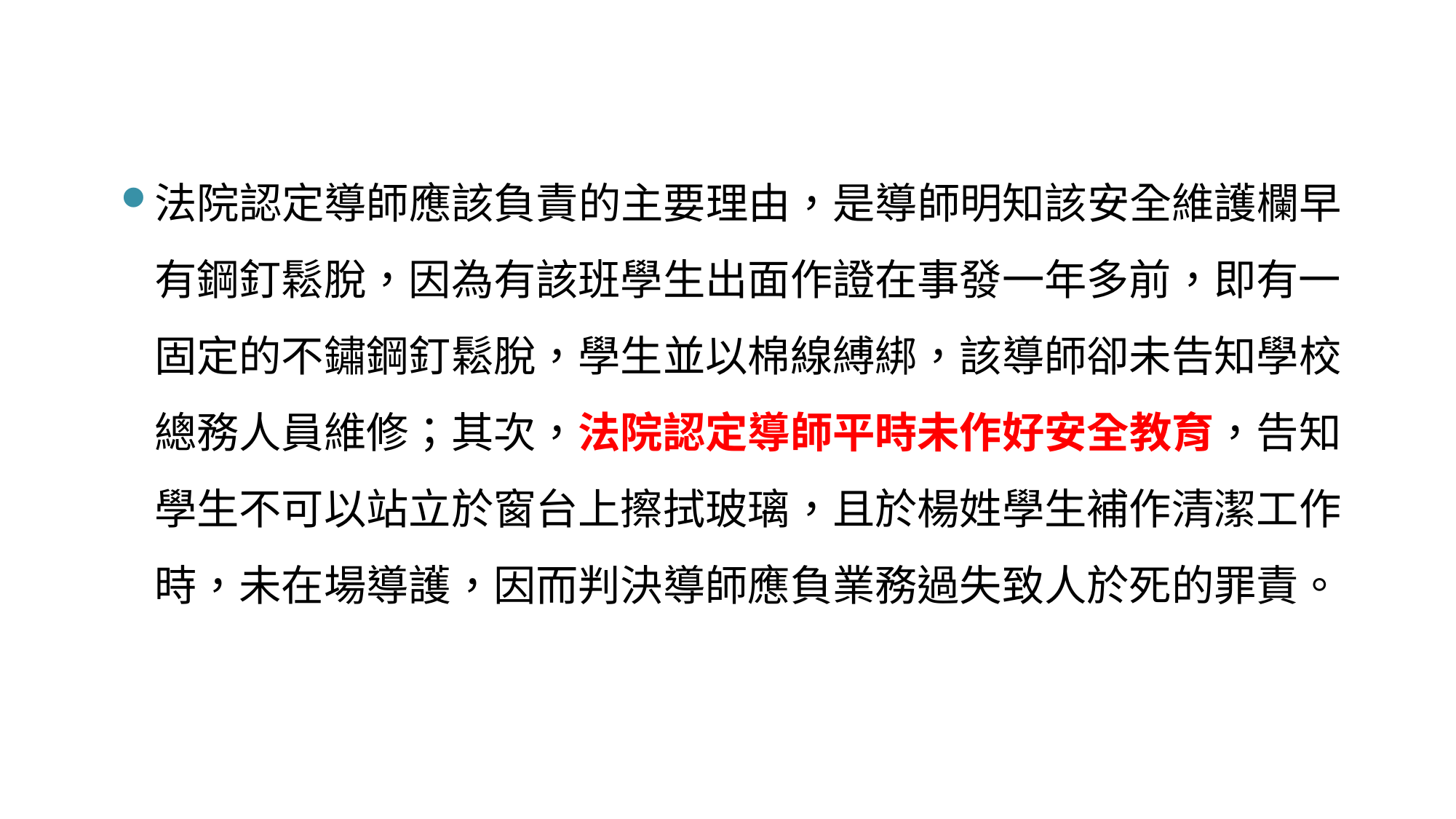

法院認定導師應該負責的主要理由，是導師明知該安全維護欄早有鋼釘鬆脫，因為有該班學生出面作證在事發一年多前，即有一固定的不鏽鋼釘鬆脫，學生並以棉線縛綁，該導師卻未告知學校總務人員維修；其次，法院認定導師平時未作好安全教育，告知學生不可以站立於窗台上擦拭玻璃，且於楊姓學生補作清潔工作時，未在場導護，因而判決導師應負業務過失致人於死的罪責。